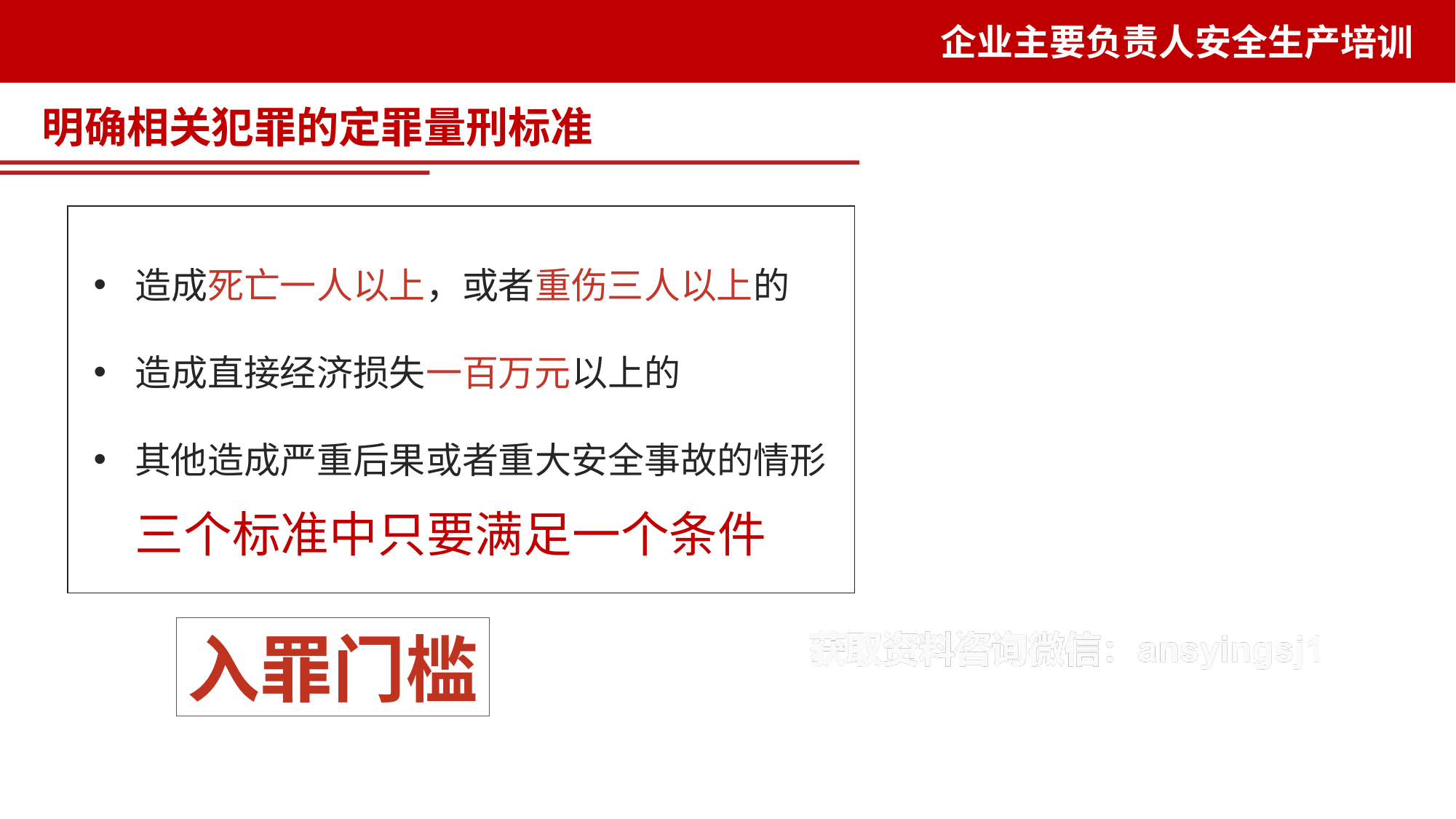

明确相关犯罪的定罪量刑标准

造成死亡一人以上，或者重伤三人以上的
造成直接经济损失一百万元以上的
其他造成严重后果或者重大安全事故的情形
三个标准中只要满足一个条件
入罪门槛